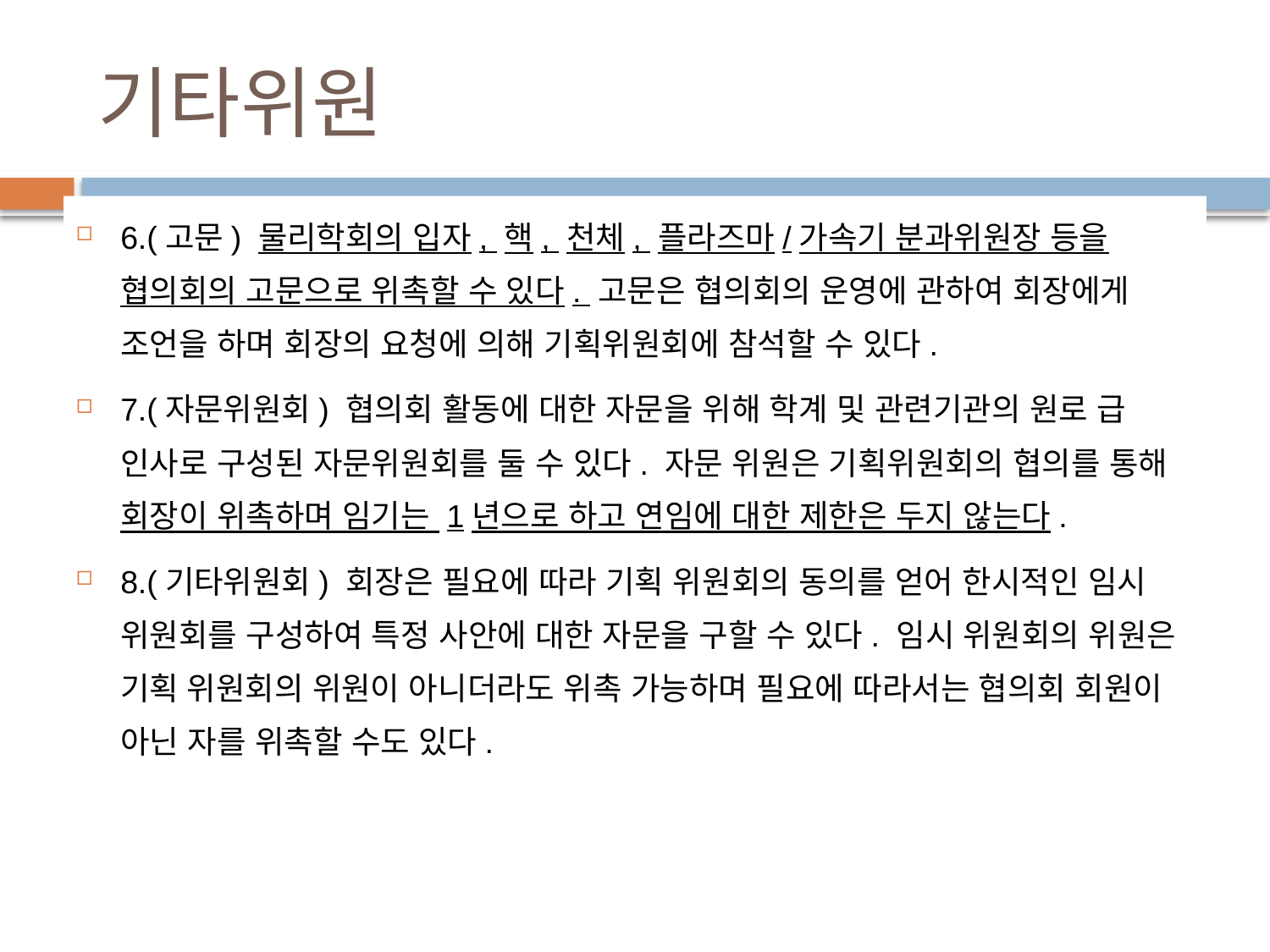

# 기타위원
6.(고문) 물리학회의 입자, 핵, 천체, 플라즈마/가속기 분과위원장 등을 협의회의 고문으로 위촉할 수 있다. 고문은 협의회의 운영에 관하여 회장에게 조언을 하며 회장의 요청에 의해 기획위원회에 참석할 수 있다.
7.(자문위원회) 협의회 활동에 대한 자문을 위해 학계 및 관련기관의 원로 급 인사로 구성된 자문위원회를 둘 수 있다. 자문 위원은 기획위원회의 협의를 통해 회장이 위촉하며 임기는 1년으로 하고 연임에 대한 제한은 두지 않는다.
8.(기타위원회) 회장은 필요에 따라 기획 위원회의 동의를 얻어 한시적인 임시 위원회를 구성하여 특정 사안‌에 대한 자문을 구할 수 있다. 임시 위원회의 위원은 기획 위원회의 위원이 아니더‌라도 위촉 가능하며 필요에 따라서는 협의회 회원이 아닌 자를 위촉할 수도 있다.